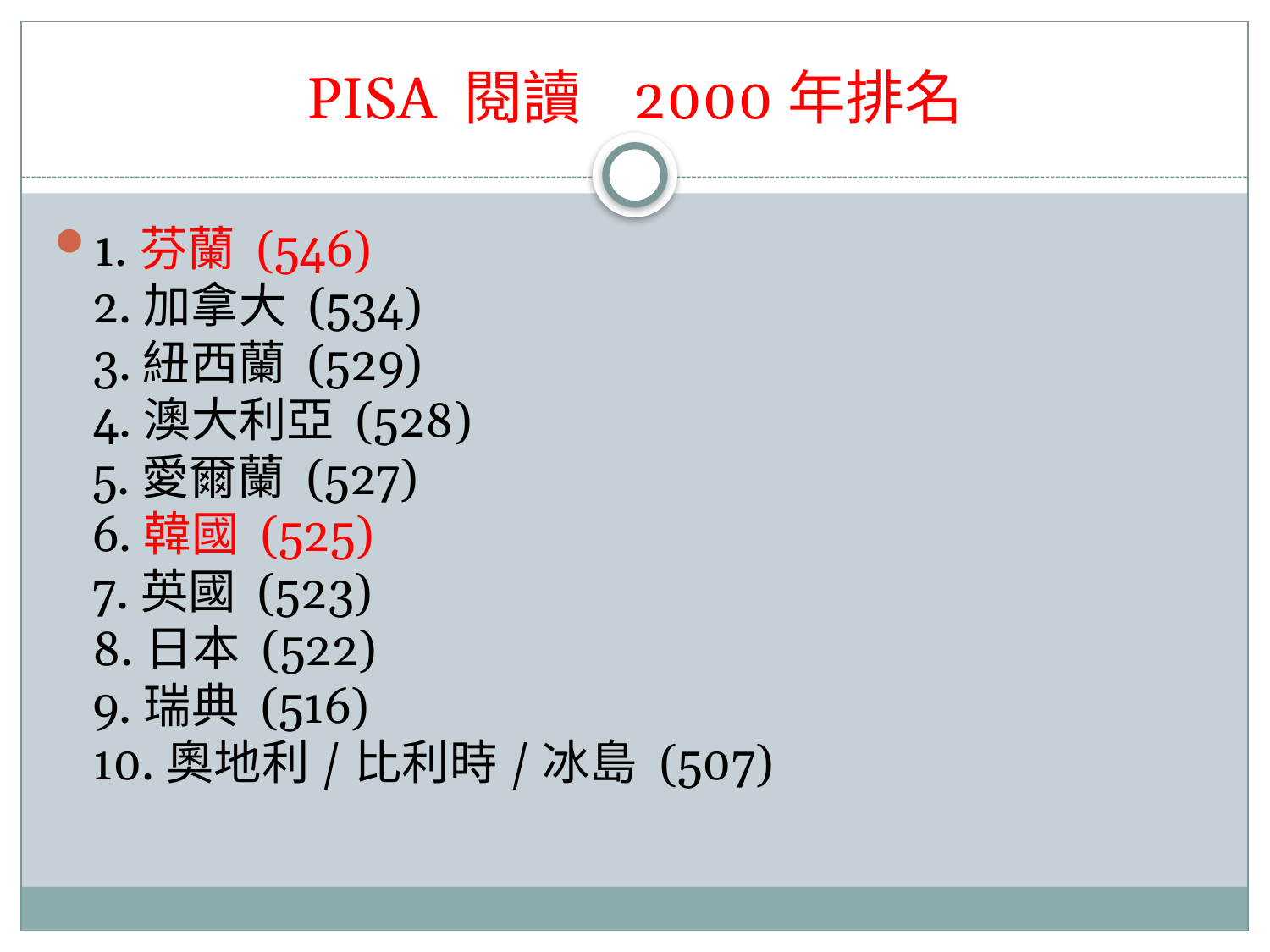

# PISA 閱讀   2000年排名
1.芬蘭 (546)
2.加拿大 (534)
3.紐西蘭 (529)
4.澳大利亞 (528)
5.愛爾蘭 (527)
6.韓國 (525)
7.英國 (523)
8.日本 (522)
9.瑞典 (516)
10.奧地利/比利時/冰島 (507)